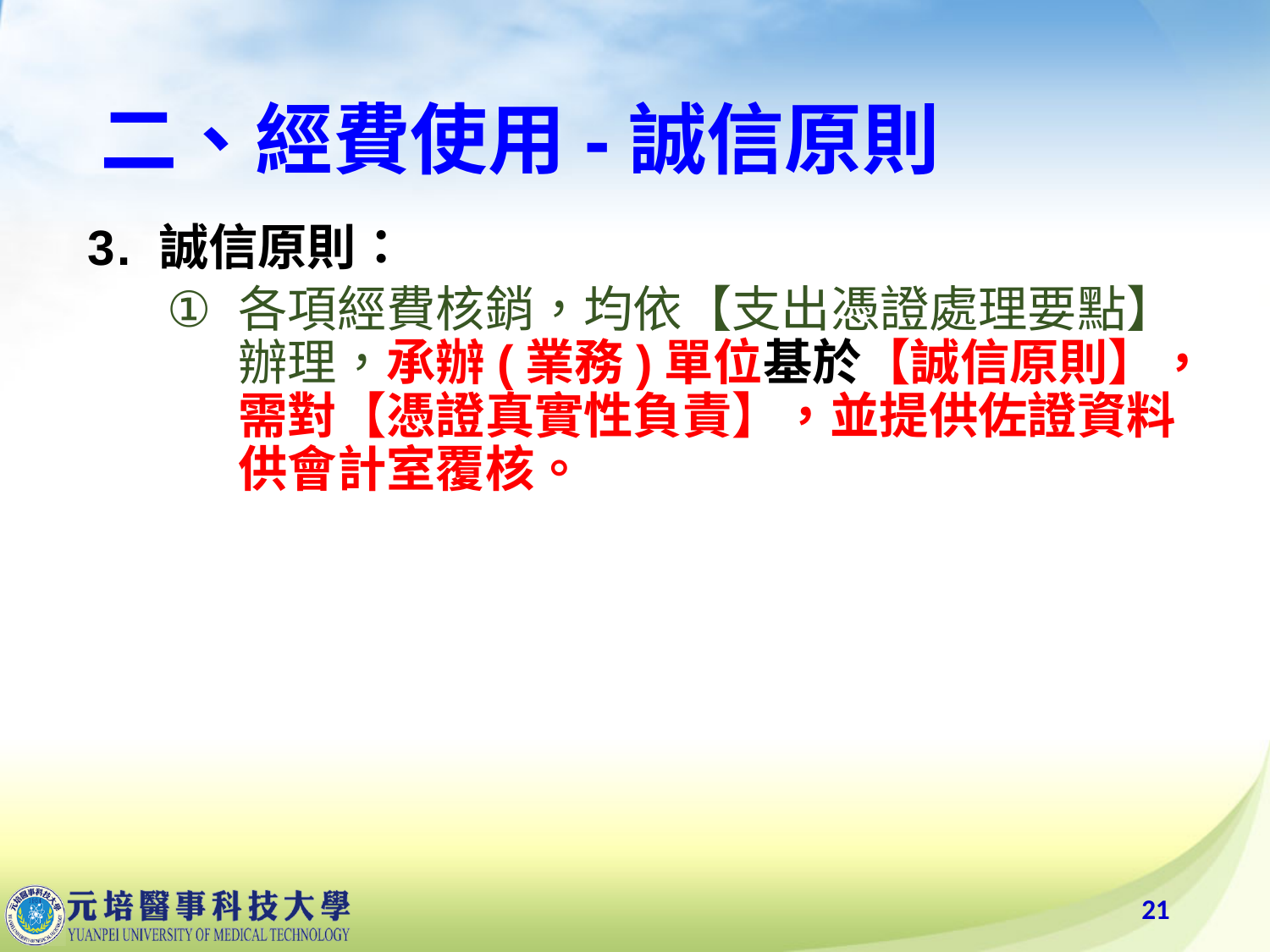

# 二、經費使用-誠信原則
誠信原則：
各項經費核銷，均依【支出憑證處理要點】辦理，承辦(業務)單位基於【誠信原則】，需對【憑證真實性負責】，並提供佐證資料供會計室覆核。

21